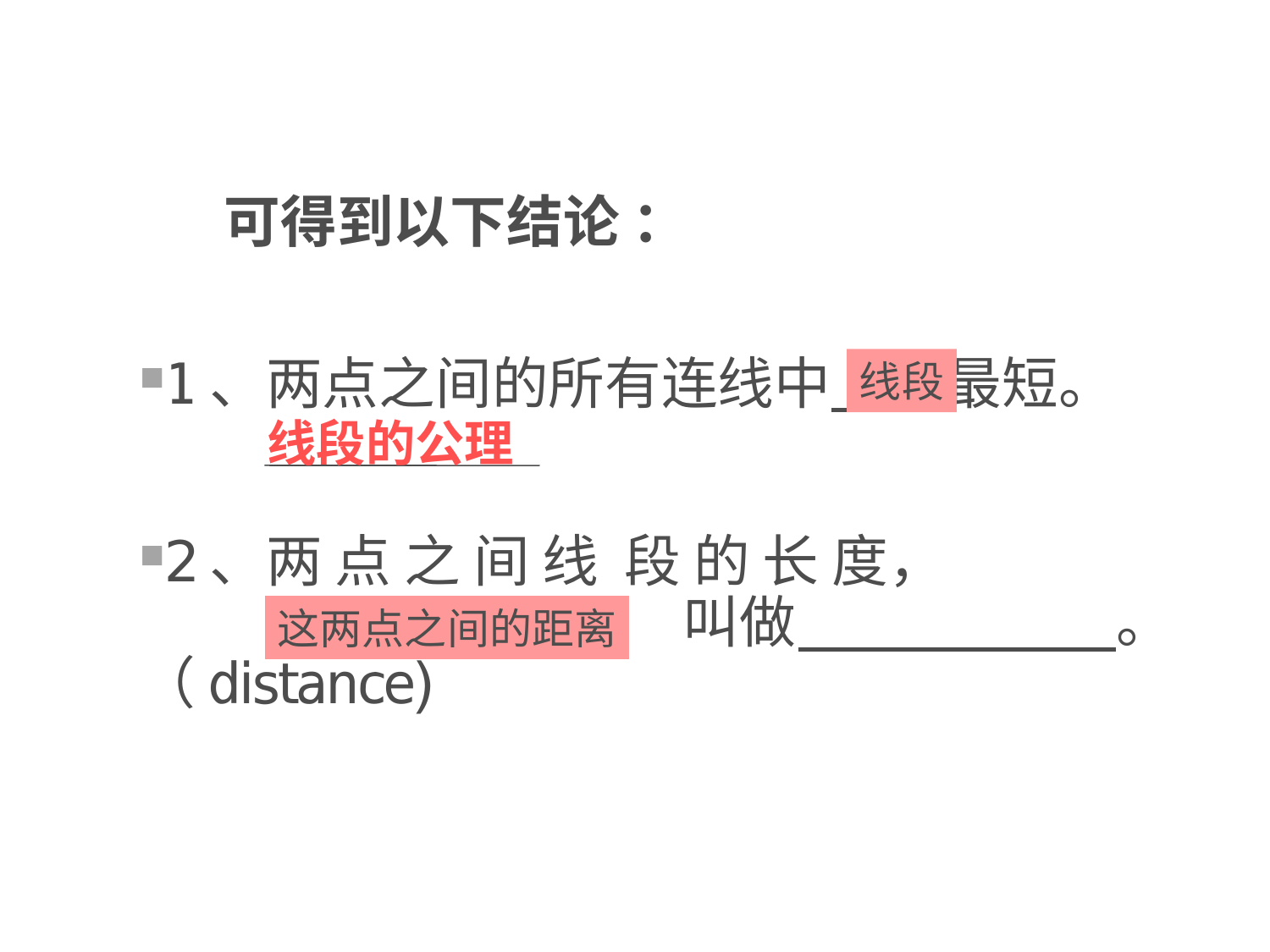

可得到以下结论 ：
1、两点之间的所有连线中         最短。

2、两 点 之 间 线  段 的 长 度，                                                           叫做                         。（distance)
线段
线段的公理

这两点之间的距离